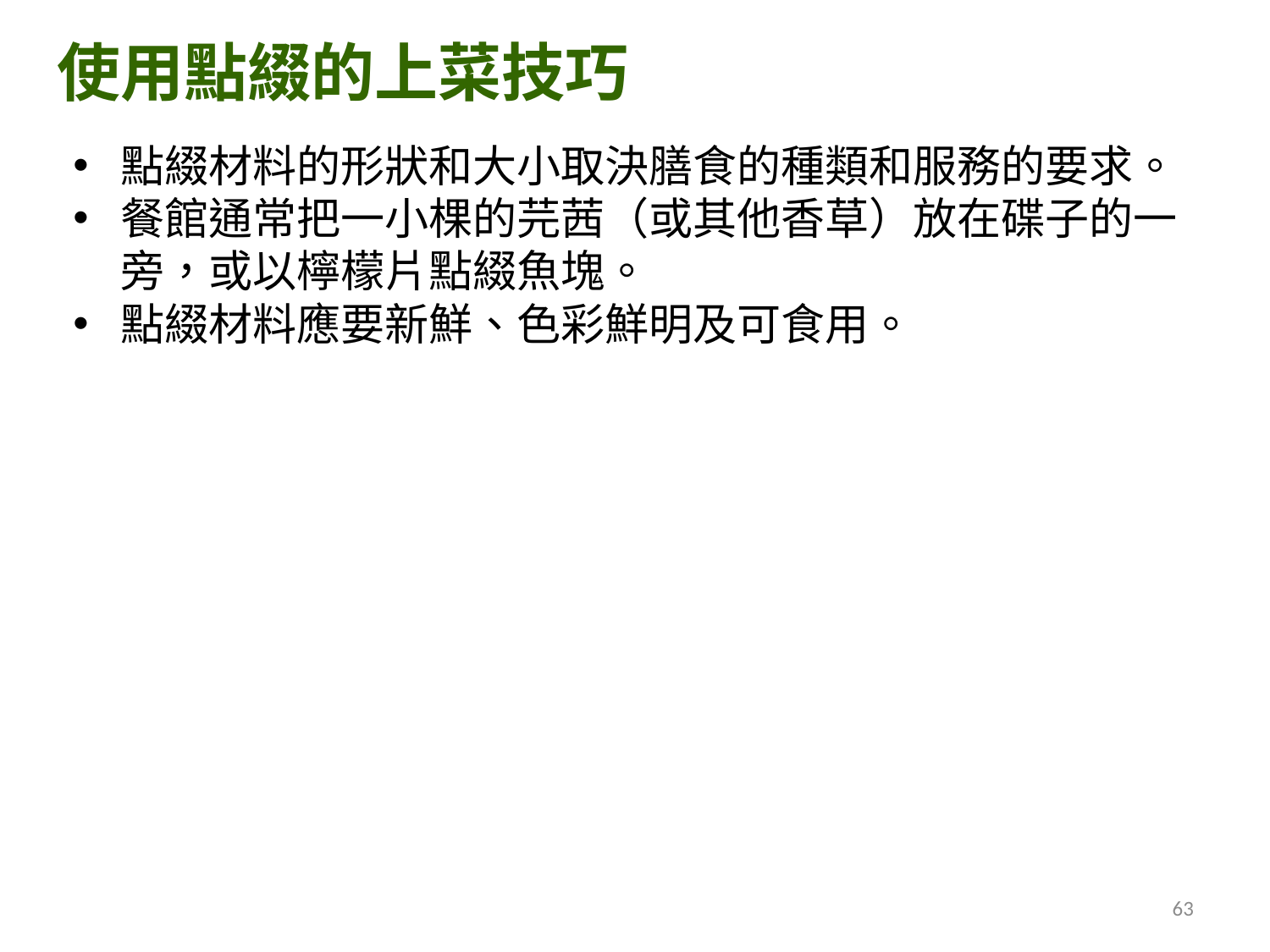

使用點綴的上菜技巧
點綴材料的形狀和大小取決膳食的種類和服務的要求。
餐館通常把一小棵的芫茜（或其他香草）放在碟子的一旁，或以檸檬片點綴魚塊。
點綴材料應要新鮮、色彩鮮明及可食用。
63